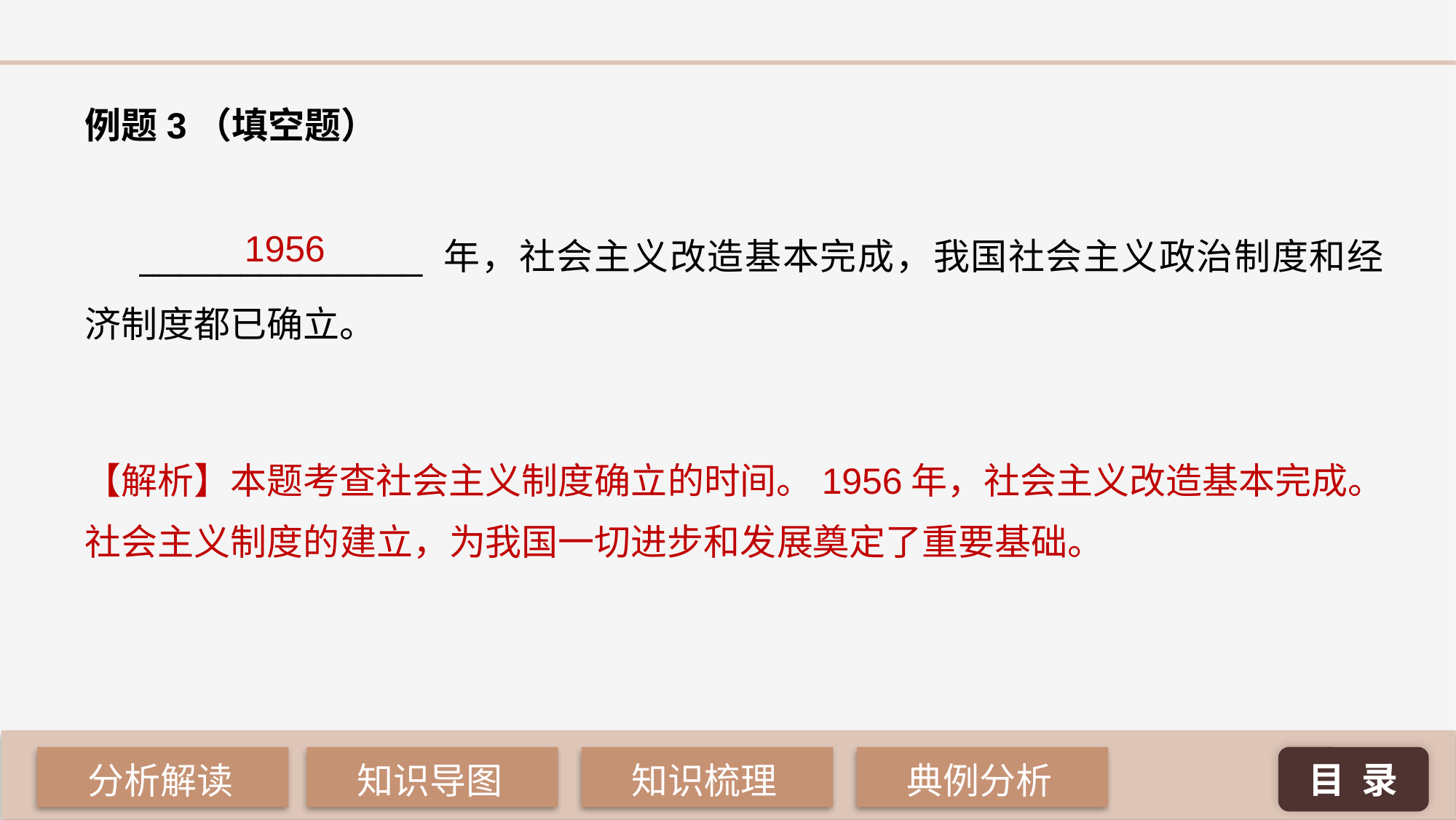

例题3（填空题）
1956
______________ 年，社会主义改造基本完成，我国社会主义政治制度和经济制度都已确立。
【解析】本题考查社会主义制度确立的时间。1956年，社会主义改造基本完成。社会主义制度的建立，为我国一切进步和发展奠定了重要基础。